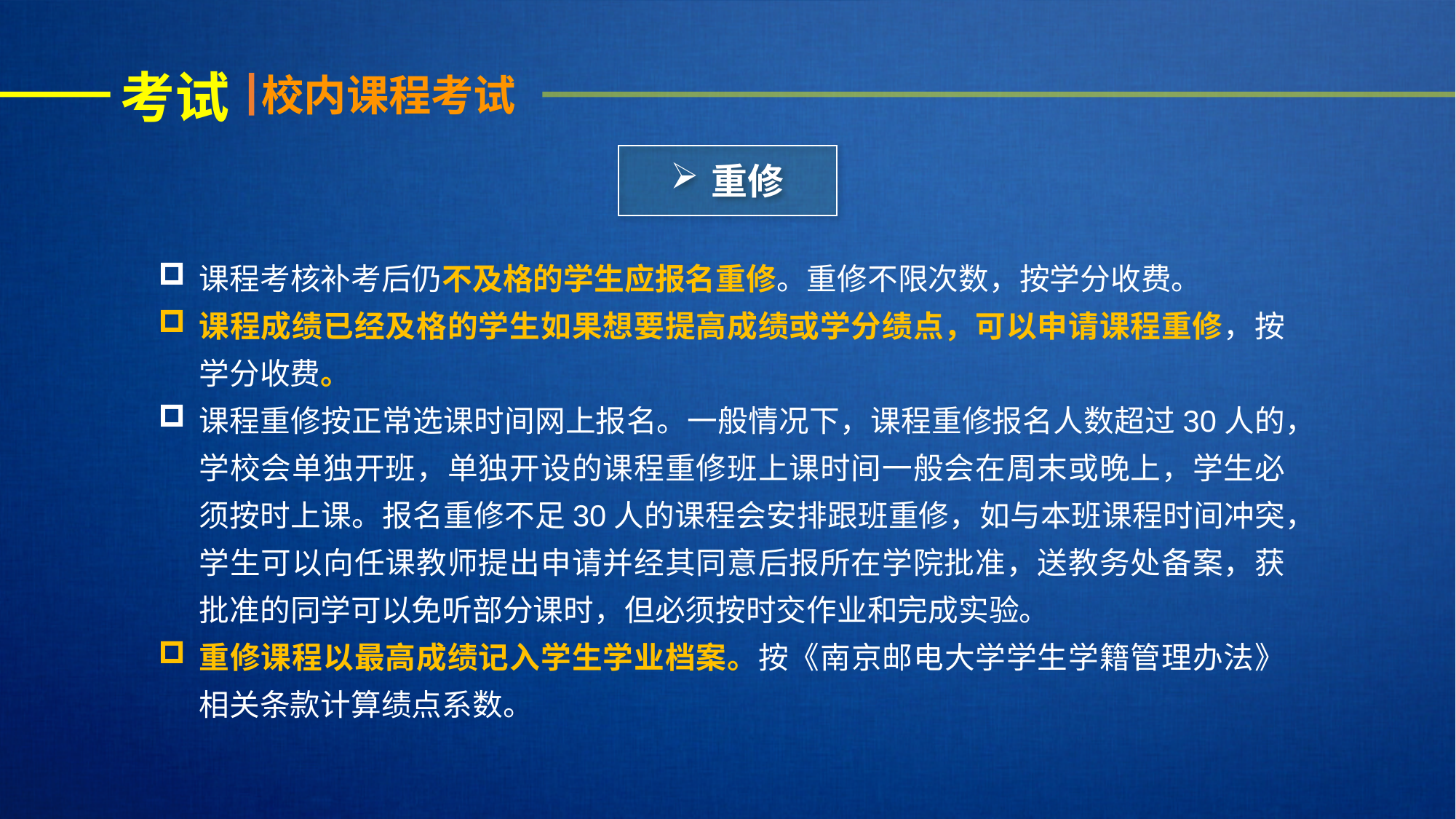

考试
校内课程考试

重修
课程考核补考后仍不及格的学生应报名重修。重修不限次数，按学分收费。
课程成绩已经及格的学生如果想要提高成绩或学分绩点，可以申请课程重修，按学分收费。
课程重修按正常选课时间网上报名。一般情况下，课程重修报名人数超过30人的，学校会单独开班，单独开设的课程重修班上课时间一般会在周末或晚上，学生必须按时上课。报名重修不足30人的课程会安排跟班重修，如与本班课程时间冲突，学生可以向任课教师提出申请并经其同意后报所在学院批准，送教务处备案，获批准的同学可以免听部分课时，但必须按时交作业和完成实验。
重修课程以最高成绩记入学生学业档案。按《南京邮电大学学生学籍管理办法》相关条款计算绩点系数。